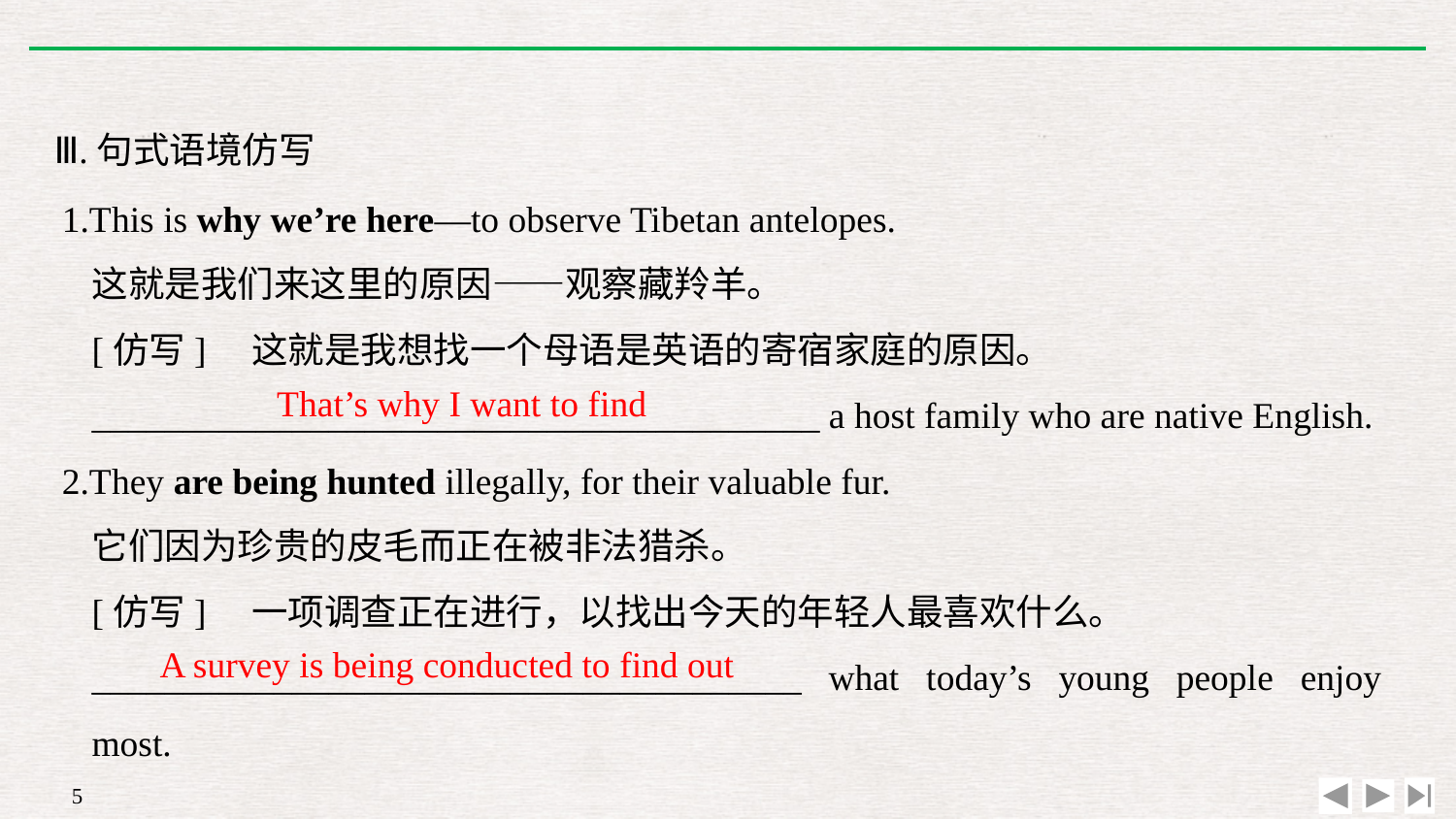

Ⅲ.句式语境仿写
1.This is why we’re here—to observe Tibetan antelopes.
	这就是我们来这里的原因——观察藏羚羊。
	[仿写]　这就是我想找一个母语是英语的寄宿家庭的原因。
	________________________________________ a host family who are native English.
2.They are being hunted illegally, for their valuable fur.
	它们因为珍贵的皮毛而正在被非法猎杀。
	[仿写]　一项调查正在进行，以找出今天的年轻人最喜欢什么。
	_______________________________________ what today’s young people enjoy most.
That’s why I want to find
A survey is being conducted to find out